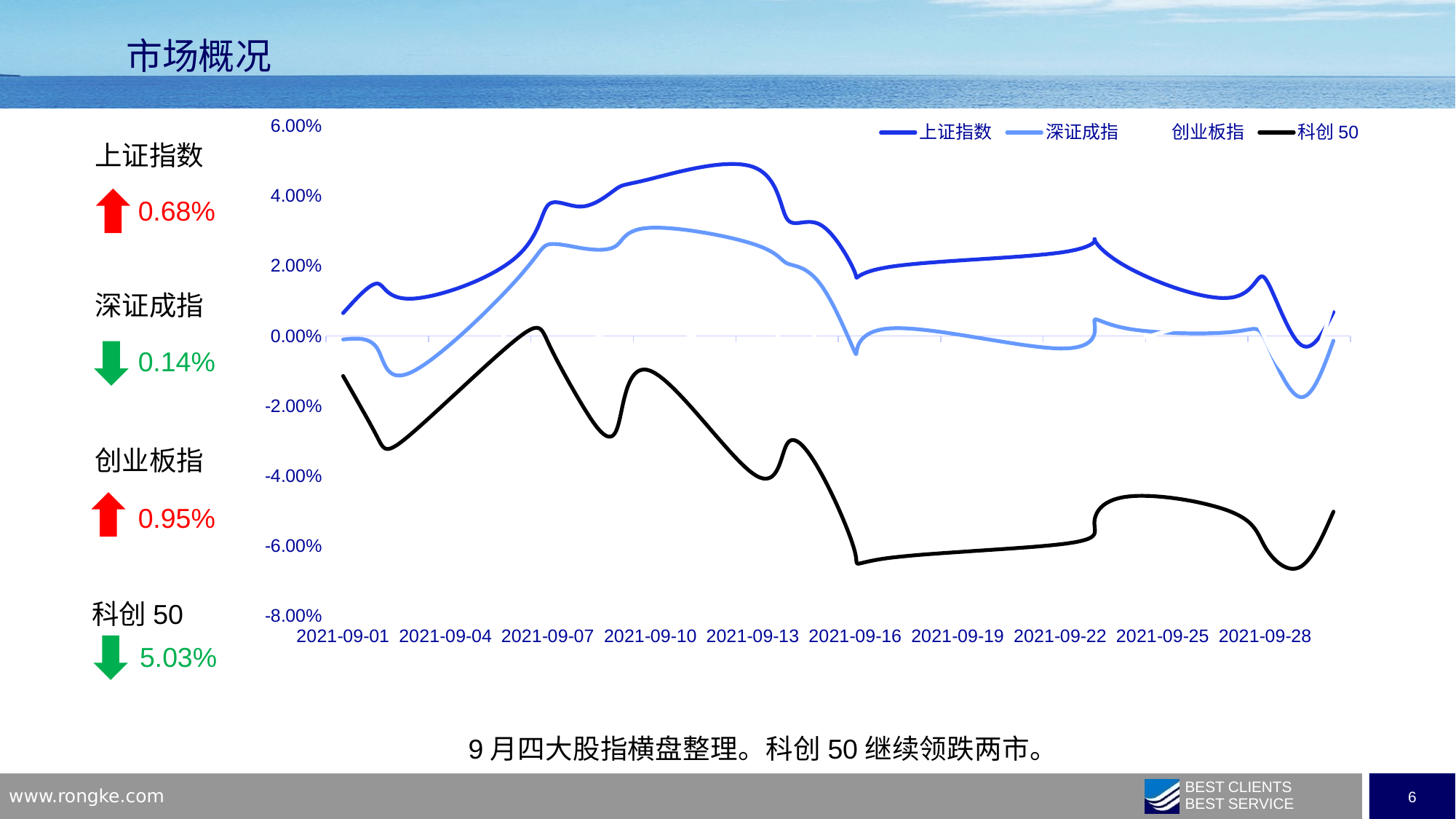

市场概况

### Chart

| Category | 上证指数 | 深证成指 | 创业板指 | 科创50 |
|---|---|---|---|---|
| 44440 | 0.006535268286976148 | -0.000997719086463622 | -0.008483543333473675 | -0.01145538767229537 |
| 44441 | 0.014984000012189913 | -0.0035623422597518273 | -0.023432097320417955 | -0.028928996330351286 |
| 44442 | 0.010664457600046306 | -0.010365273767341865 | -0.03483756300214225 | -0.02795166771743074 |
| 44445 | 0.021986573024002976 | 0.015230121799238994 | 0.0043467305125086675 | -0.0015113379139525263 |
| 44446 | 0.0374290740007408 | 0.02613810165220465 | 0.01162673952524873 | -0.0018070691562861452 |
| 44447 | 0.03703400525776357 | 0.02510392345910284 | 0.0018138108168996858 | -0.019740997162451146 |
| 44448 | 0.0420970421566369 | 0.025833084654402594 | 0.00243419895524033 | -0.027049208651783174 |
| 44449 | 0.04491331428222178 | 0.03095180643497386 | 0.005567159053860182 | -0.009963686534874894 |
| 44452 | 0.048373304944592466 | 0.026342500169837857 | -0.006173453118646699 | -0.03937034918907045 |
| 44453 | 0.03348287310265574 | 0.0207771543329478 | 0.006978650963193056 | -0.030880878040074777 |
| 44454 | 0.031683096684306244 | 0.014511882981789404 | -0.00426785970354715 | -0.03930970416190016 |
| 44455 | 0.01781971377508018 | -0.004902989114932699 | -0.026530491159173497 | -0.06227439390707601 |
| 44456 | 0.01975939097392221 | 0.002161898003025131 | -0.006488843016257406 | -0.06348202096985689 |
| 44461 | 0.023857484954176167 | -0.0035807602502606617 | -0.015490693571226344 | -0.05959879636968046 |
| 44462 | 0.027731901345287913 | 0.004116103327173937 | -0.009847183840761997 | -0.053696869509248346 |
| 44463 | 0.019505718522000004 | 0.0020563452601465304 | -0.0019601962828420527 | -0.04591668150411321 |
| 44466 | 0.01097380254892566 | 0.0011100695264834037 | 0.005433996504607519 | -0.0502943643006456 |
| 44467 | 0.016444464836060213 | -0.0010161091603518857 | -0.0008285012906654732 | -0.06042125118323716 |
| 44468 | -0.0021574291800973144 | -0.017403102700683237 | -0.012123018923176132 | -0.06619862675789034 |
| 44469 | 0.0068360634301898315 | -0.001351799545151744 | 0.00949828551662213 | -0.050276809161201585 |
上证指数
0.68%

深证成指
0.14%

创业板指

0.95%
科创50
5.03%

9月四大股指横盘整理。科创50继续领跌两市。